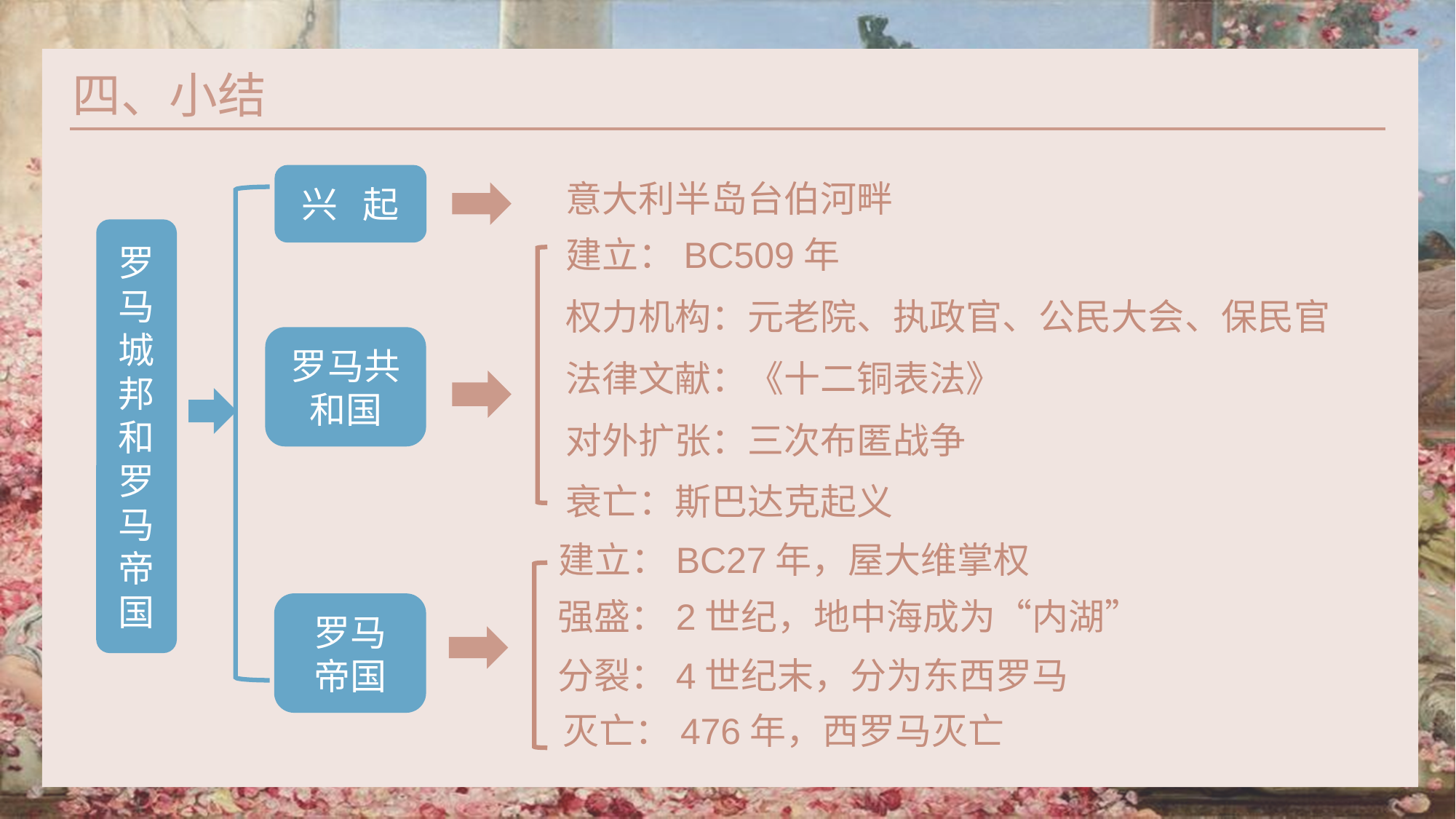

四、小结
兴   起
意大利半岛台伯河畔

罗马城邦和罗马帝国
建立：BC509年

权力机构：元老院、执政官、公民大会、保民官
罗马共和国
法律文献：《十二铜表法》

对外扩张：三次布匿战争
衰亡：斯巴达克起义
建立：BC27年，屋大维掌权

强盛：2世纪，地中海成为“内湖”
罗马
帝国

分裂：4世纪末，分为东西罗马
灭亡：476年，西罗马灭亡